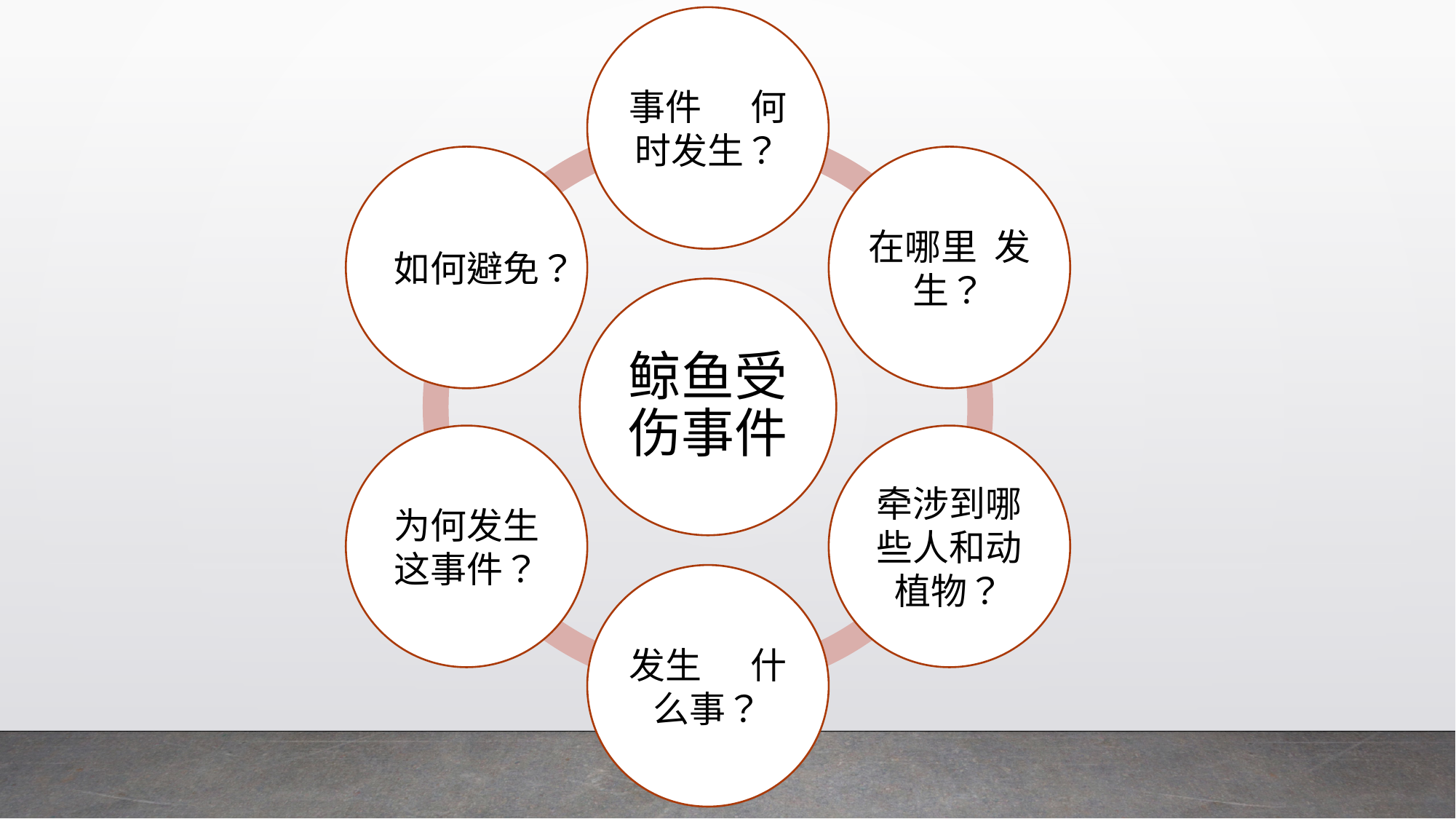

鲸鱼受伤事件
事件      何时发生？
在哪里  发生？
牵涉到哪些人和动植物？
发生      什么事？
为何发生这事件？
如何避免？